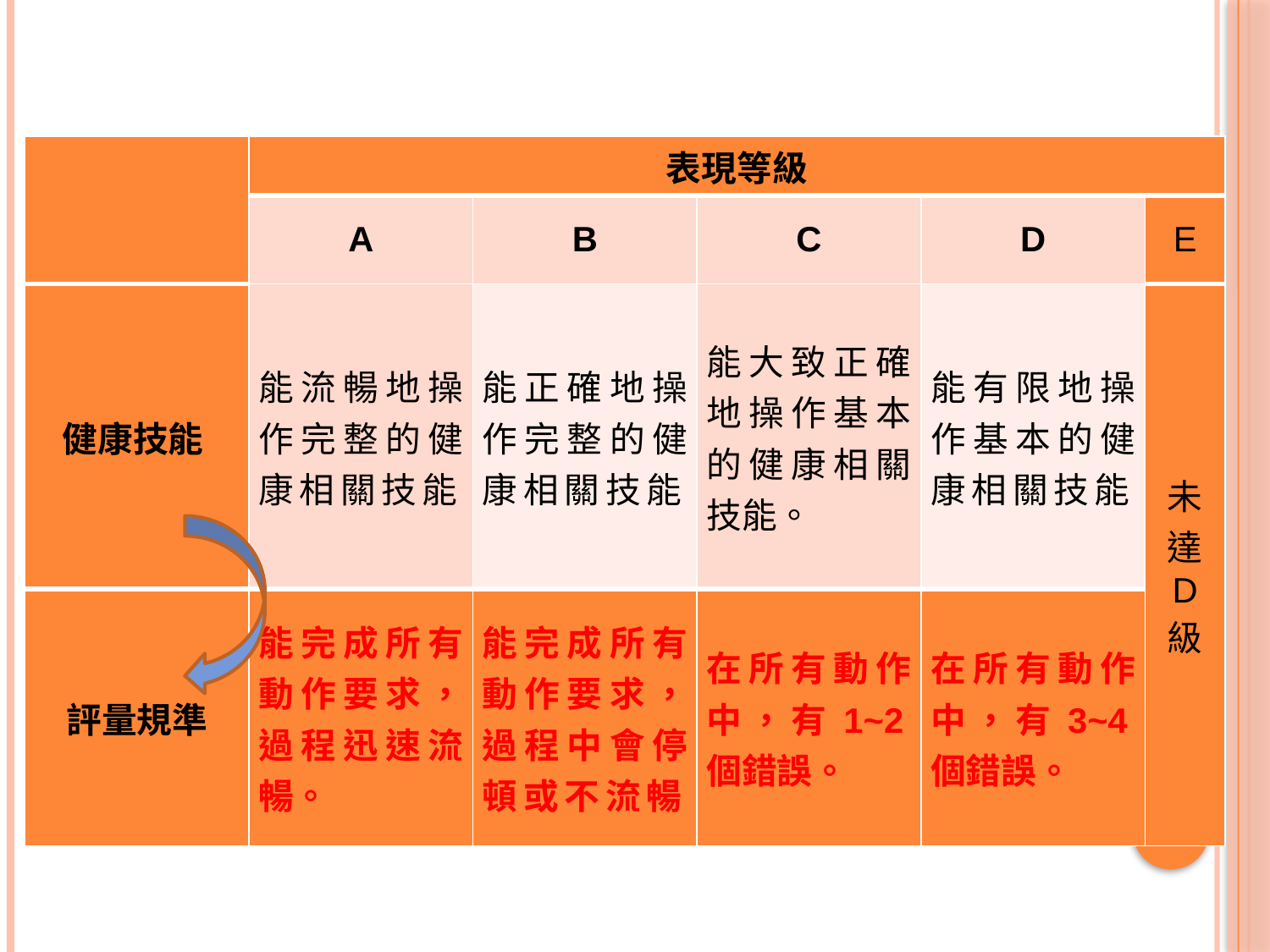

|  | 表現等級 |  |  |  |  |
| --- | --- | --- | --- | --- | --- |
|  | A | B | C | D | E |
| 健康技能 | 能流暢地操作完整的健康相關技能。 | 能正確地操作完整的健康相關技能。 | 能大致正確地操作基本的健康相關技能。 | 能有限地操作基本的健康相關技能。 | 未 達 D 級 |
| 評量規準 | 能完成所有動作要求，過程迅速流暢。 | 能完成所有動作要求，過程中會停頓或不流暢。 | 在所有動作中，有1~2個錯誤。 | 在所有動作中，有3~4個錯誤。 |  |